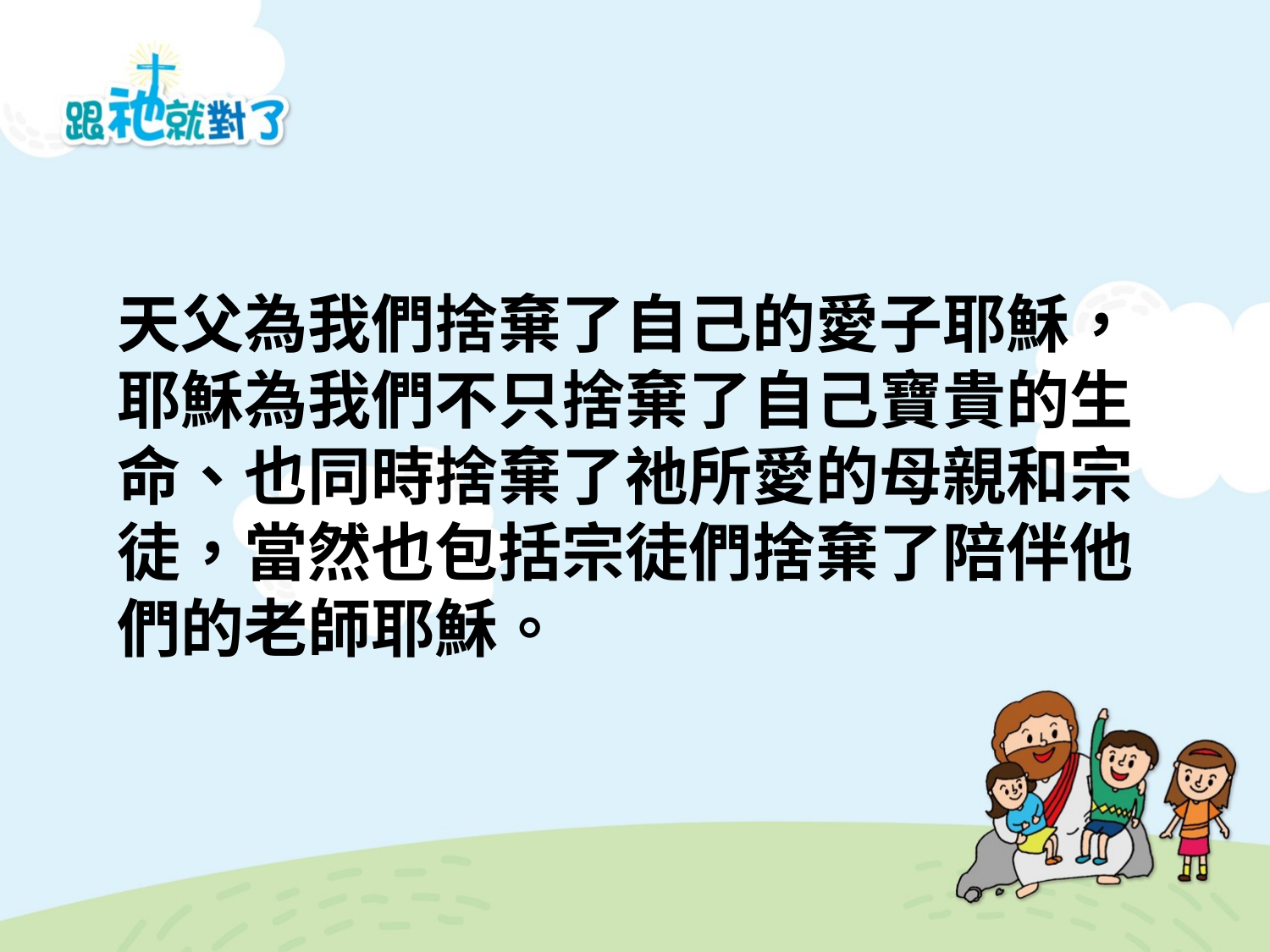

天父為我們捨棄了自己的愛子耶穌，耶穌為我們不只捨棄了自己寶貴的生命、也同時捨棄了祂所愛的母親和宗徒，當然也包括宗徒們捨棄了陪伴他們的老師耶穌。